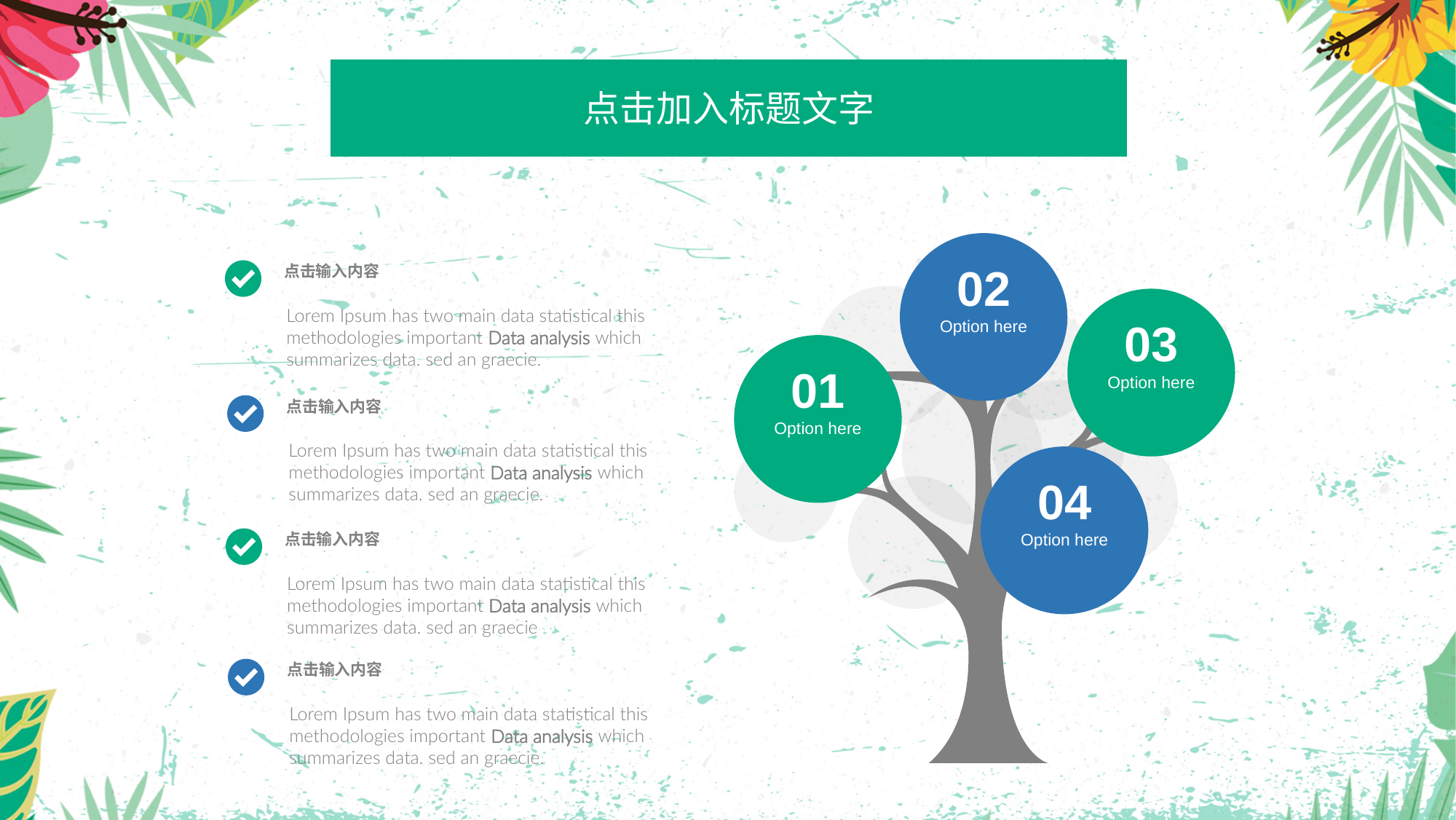

点击加入标题文字
02
Option here

03
Option here

01
Option here

04
Option here

点击输入内容

Lorem Ipsum has two main data statistical this methodologies important Data analysis which summarizes data. sed an graecie.
点击输入内容

Lorem Ipsum has two main data statistical this methodologies important Data analysis which summarizes data. sed an graecie.
点击输入内容

Lorem Ipsum has two main data statistical this methodologies important Data analysis which summarizes data. sed an graecie
点击输入内容

Lorem Ipsum has two main data statistical this methodologies important Data analysis which summarizes data. sed an graecie.